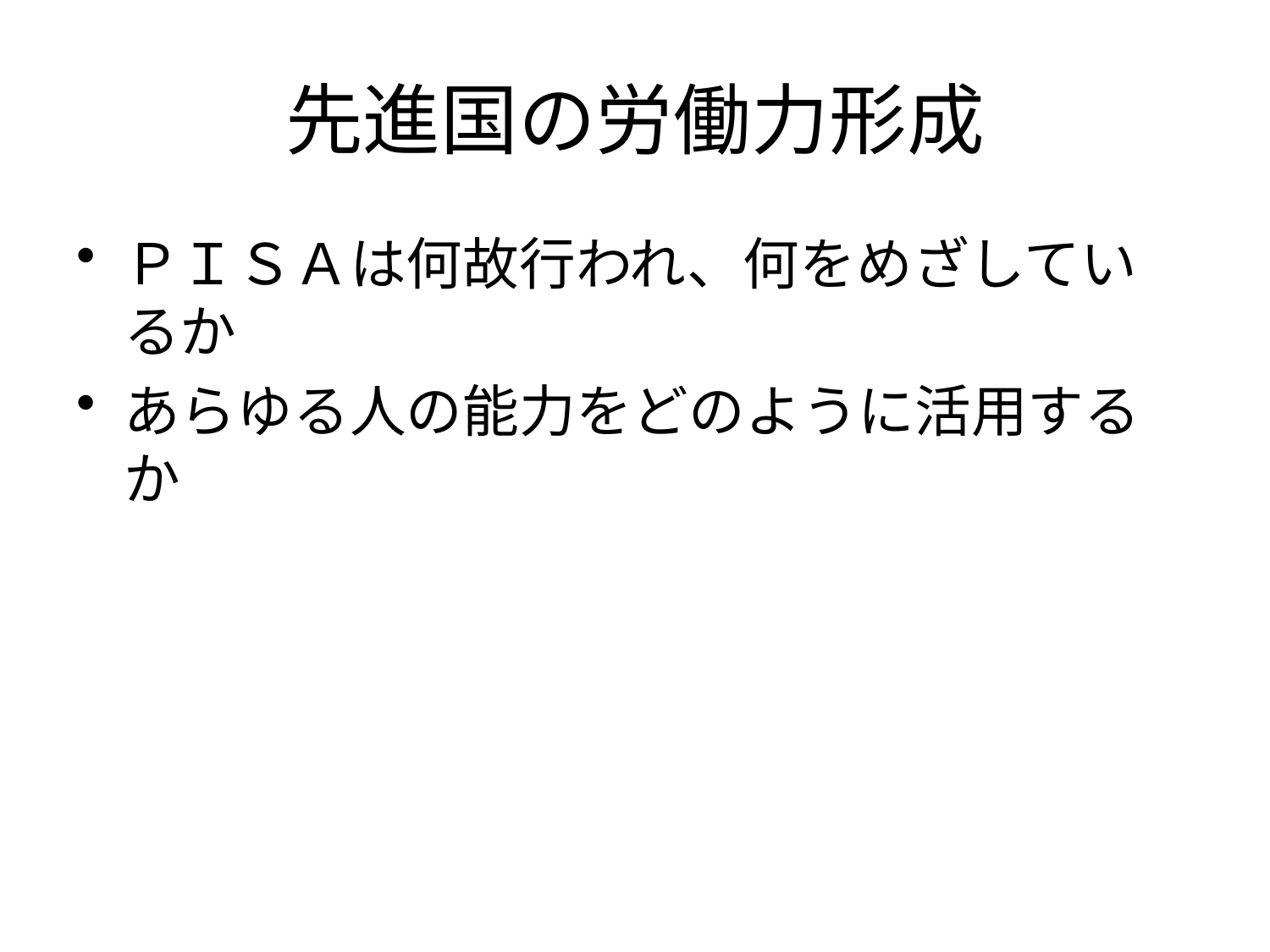

# 先進国の労働力形成
ＰＩＳＡは何故行われ、何をめざしているか
あらゆる人の能力をどのように活用するか